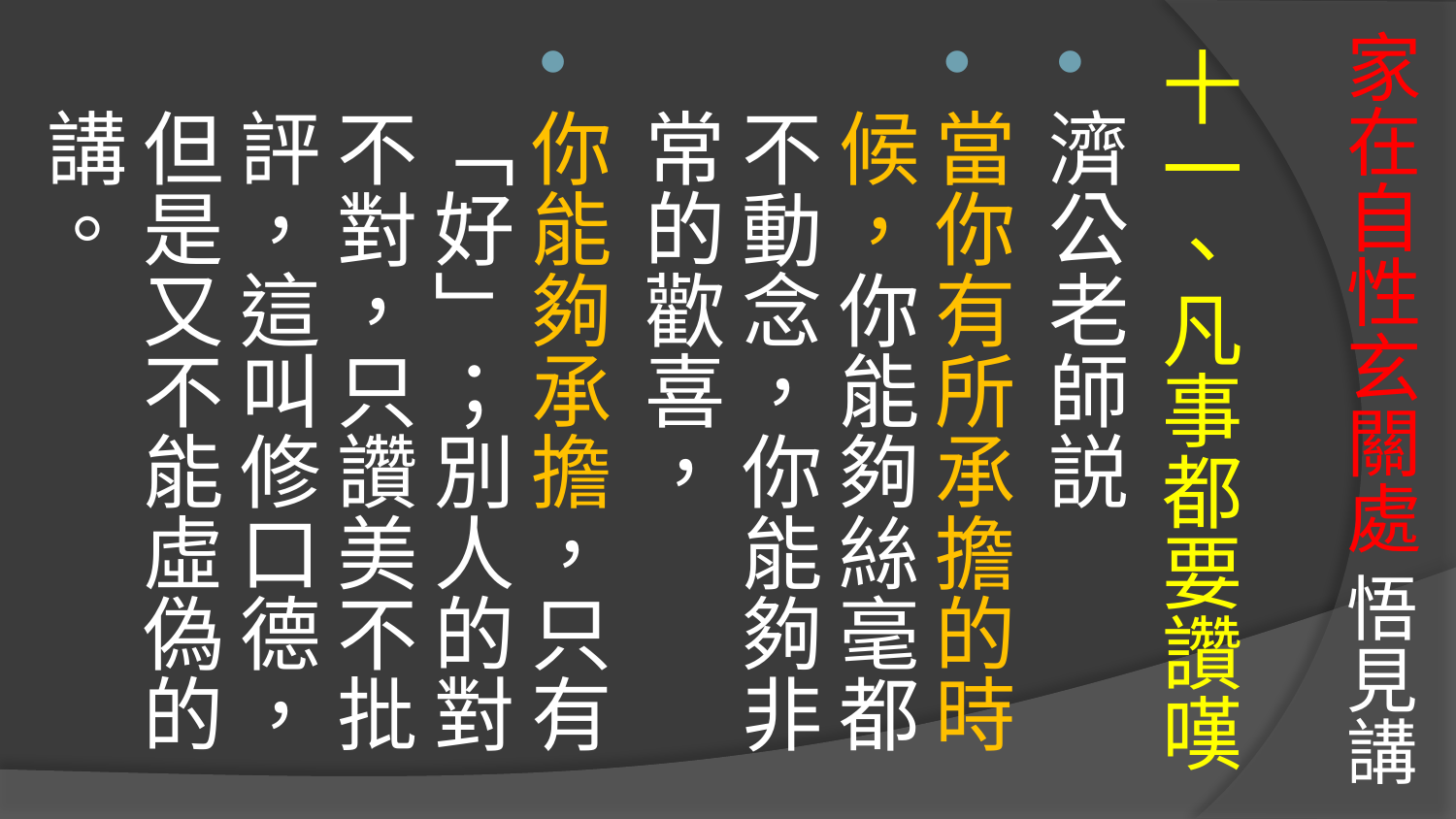

# 家在自性玄關處 悟見講
十一、凡事都要讚嘆
濟公老師説
當你有所承擔的時候，你能夠絲毫都不動念，你能夠非常的歡喜，
你能夠承擔，只有「好」；別人的對不對，只讚美不批評，這叫修口德，但是又不能虛偽的講。